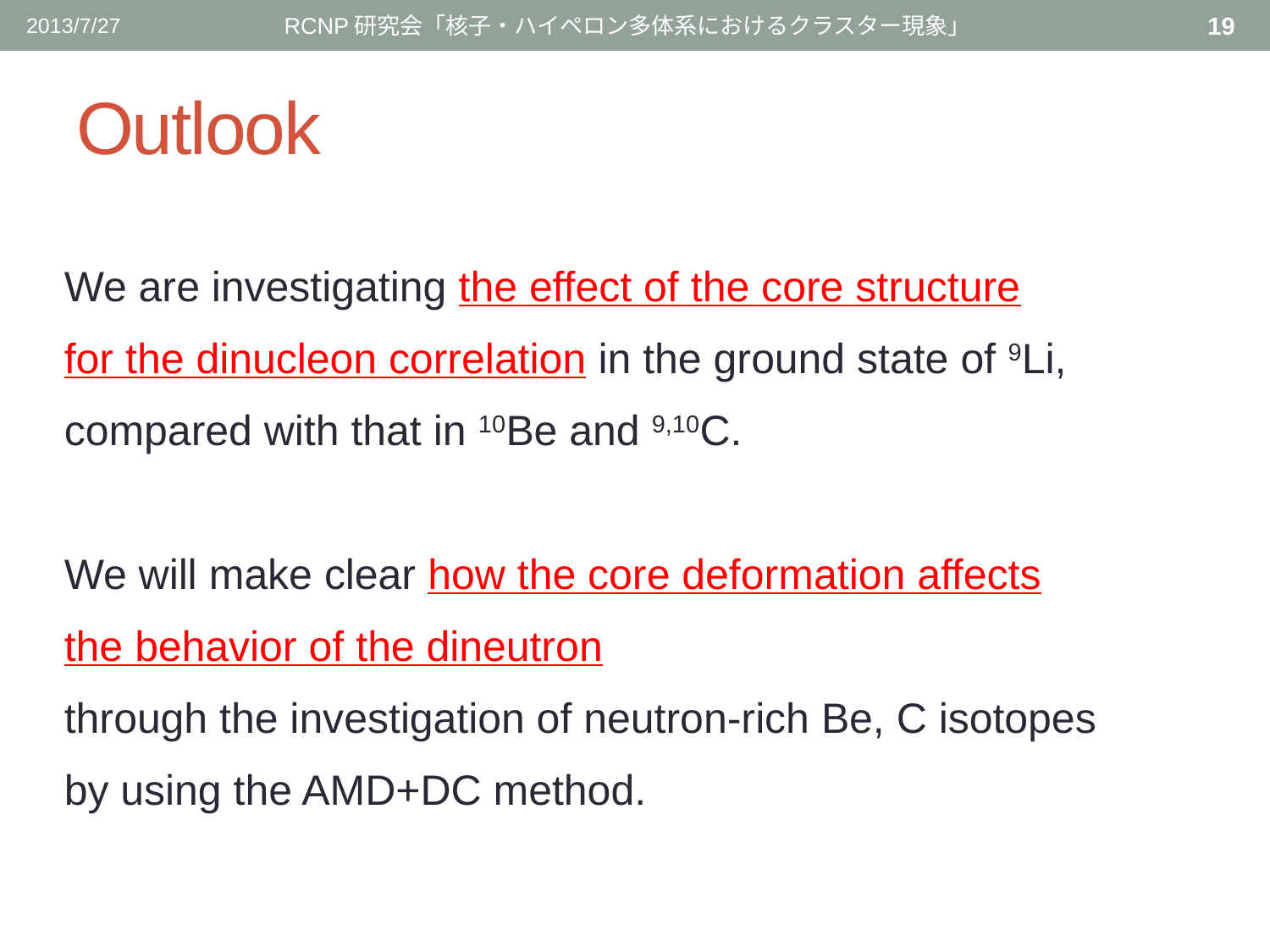

2013/7/27
RCNP研究会「核子・ハイペロン多体系におけるクラスター現象」
19
# Outlook
We are investigating the effect of the core structure
for the dinucleon correlation in the ground state of 9Li,
compared with that in 10Be and 9,10C.

We will make clear how the core deformation affects
the behavior of the dineutron
through the investigation of neutron-rich Be, C isotopes
by using the AMD+DC method.